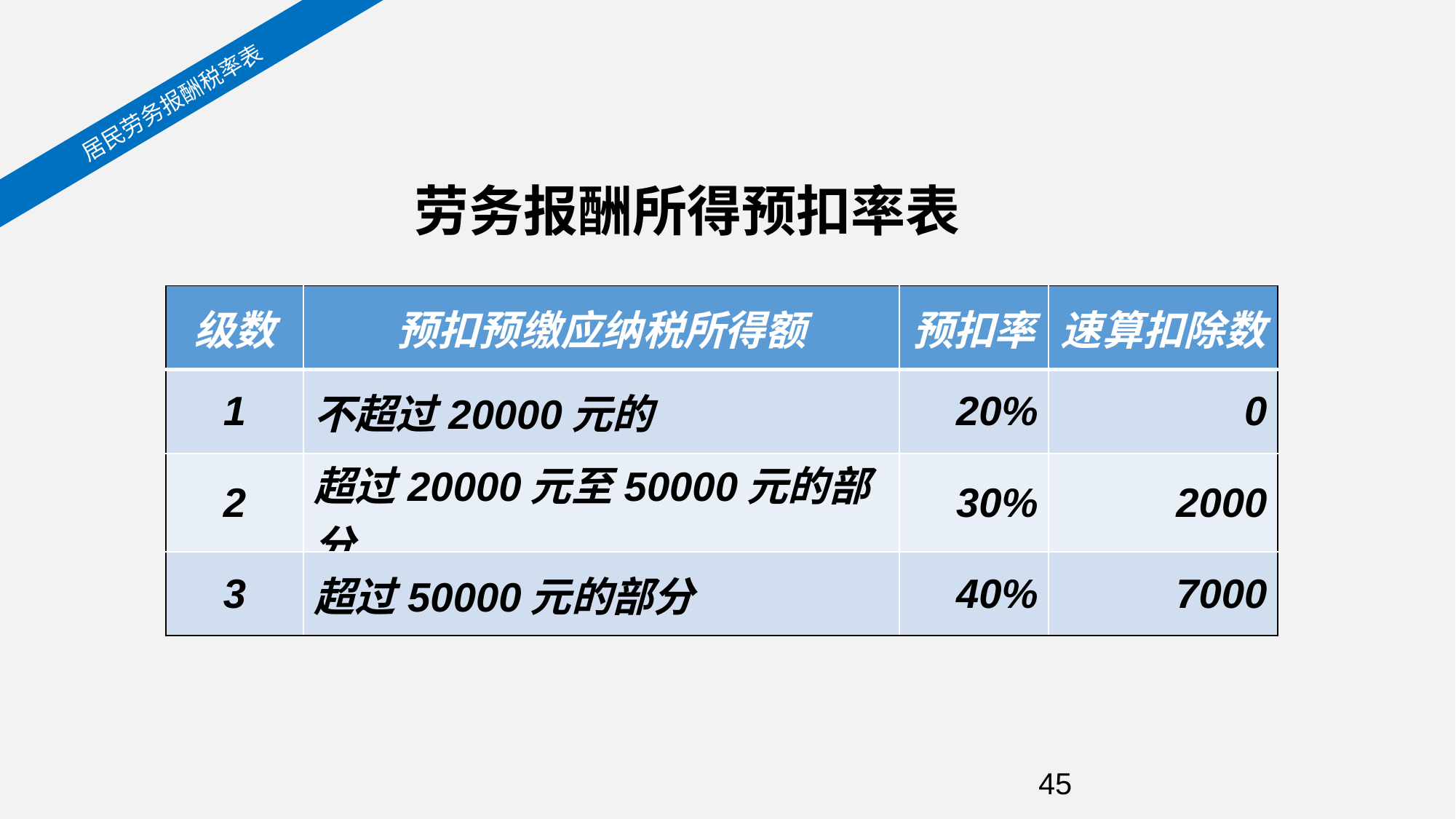

居民劳务报酬税率表
劳务报酬所得预扣率表
| 级数 | 预扣预缴应纳税所得额 | 预扣率 | 速算扣除数 |
| --- | --- | --- | --- |
| 1 | 不超过20000元的 | 20% | 0 |
| 2 | 超过20000元至50000元的部分 | 30% | 2000 |
| 3 | 超过50000元的部分 | 40% | 7000 |
45